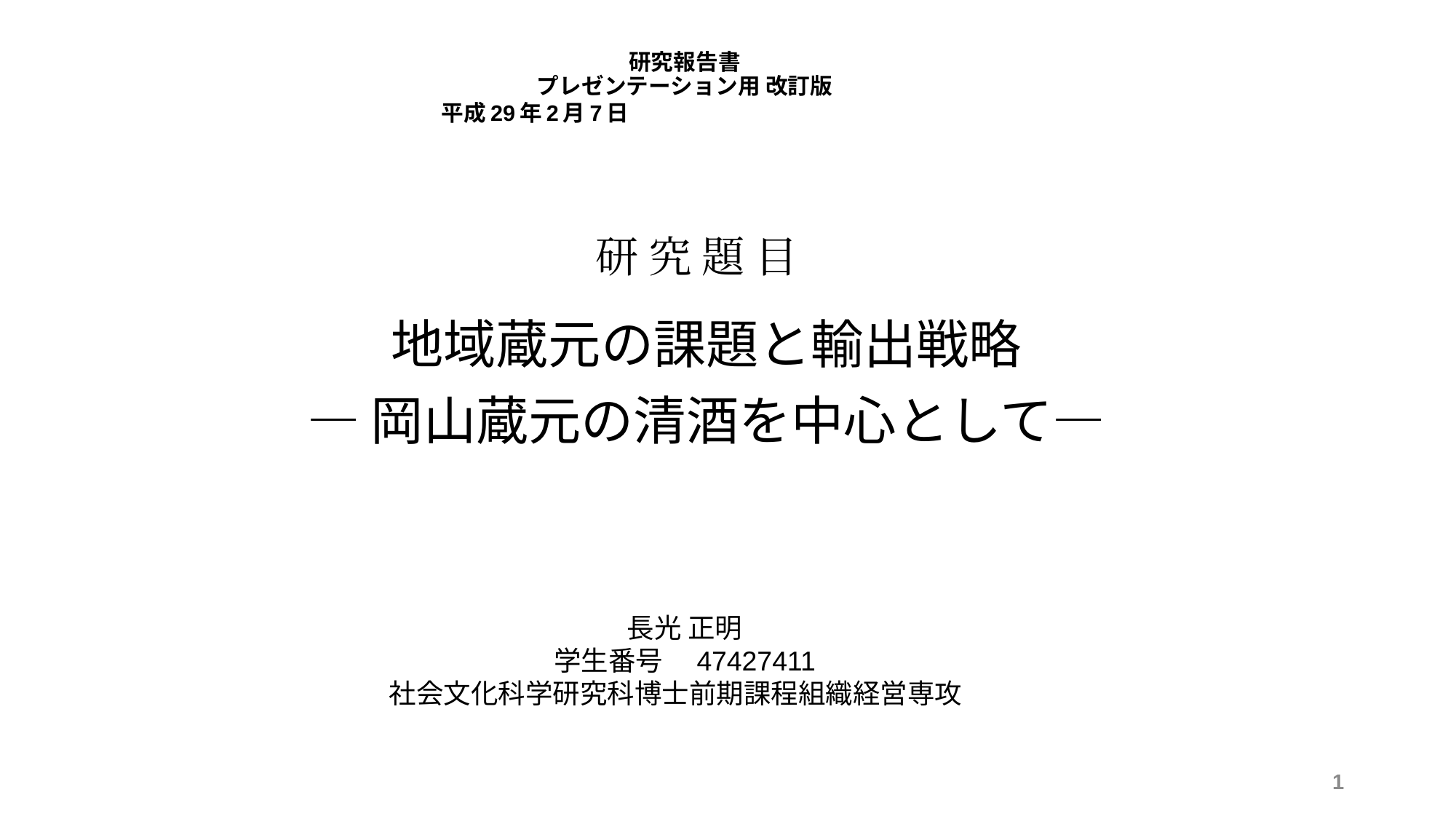

# 研究報告書 プレゼンテーション用 改訂版 平成29年2月7日
研究題目
地域蔵元の課題と輸出戦略
―岡山蔵元の清酒を中心として―

長光 正明
学生番号　47427411
社会文化科学研究科博士前期課程組織経営専攻
1